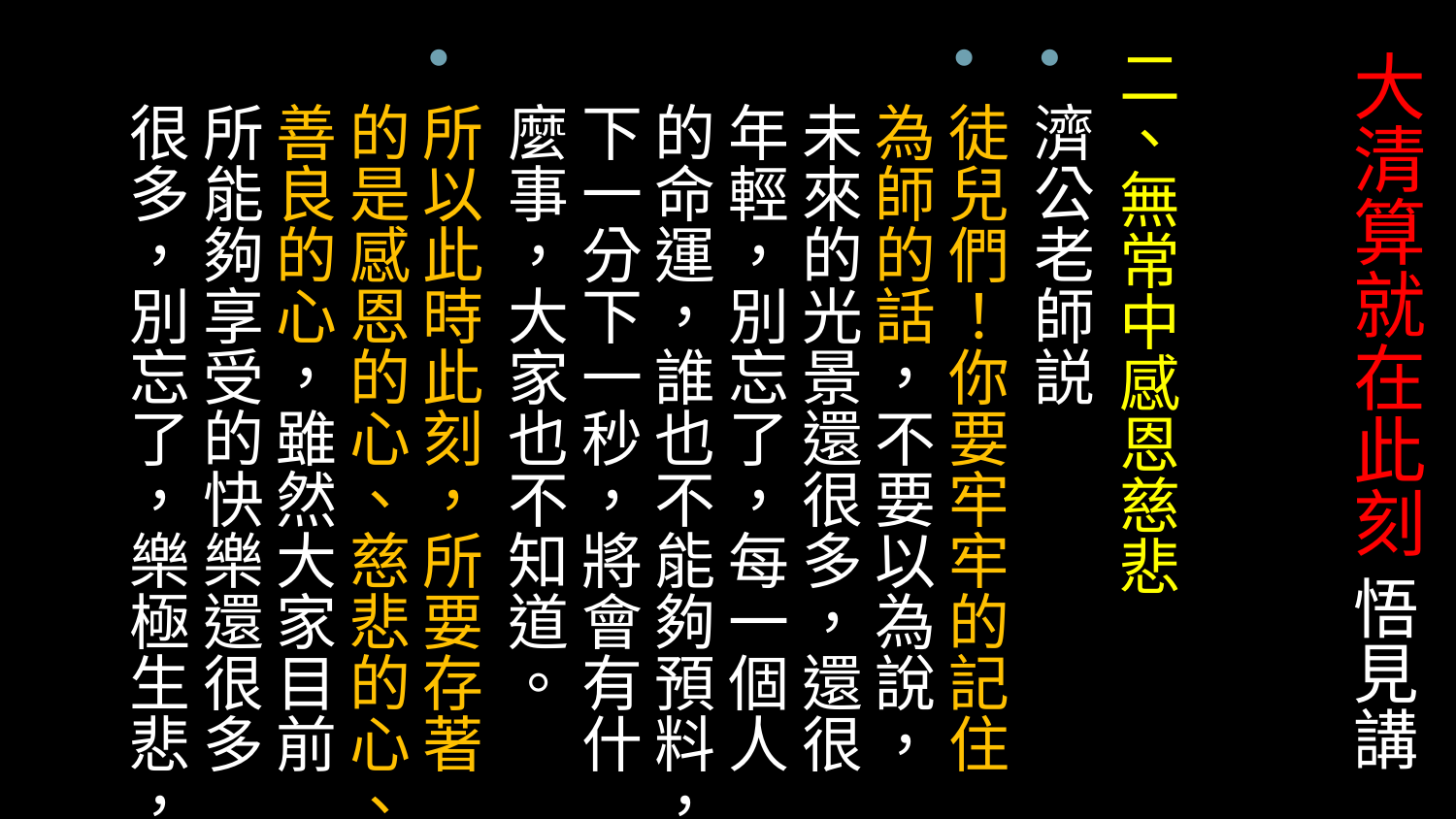

二、無常中感恩慈悲
濟公老師説
徒兒們！你要牢牢的記住為師的話，不要以為說，未來的光景還很多，還很年輕，別忘了，每一個人的命運，誰也不能夠預料，下一分下一秒，將會有什麼事，大家也不知道。
所以此時此刻，所要存著的是感恩的心、慈悲的心、善良的心，雖然大家目前所能夠享受的快樂還很多很多，別忘了，樂極生悲，

# 大清算就在此刻 悟見講